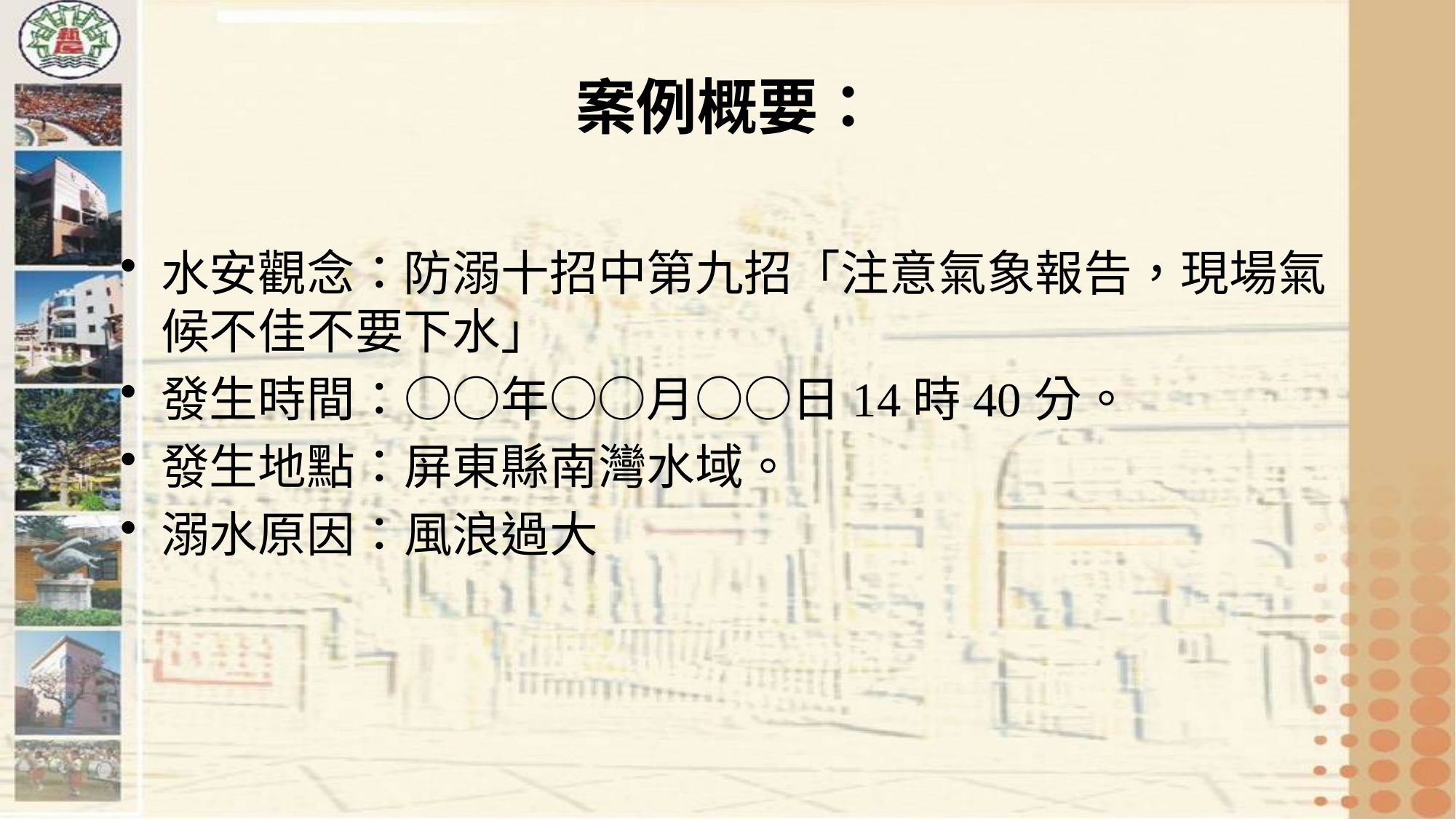

# 案例概要：
水安觀念：防溺十招中第九招「注意氣象報告，現場氣候不佳不要下水」
發生時間：○○年○○月○○日14時40分。
發生地點：屏東縣南灣水域。
溺水原因：風浪過大